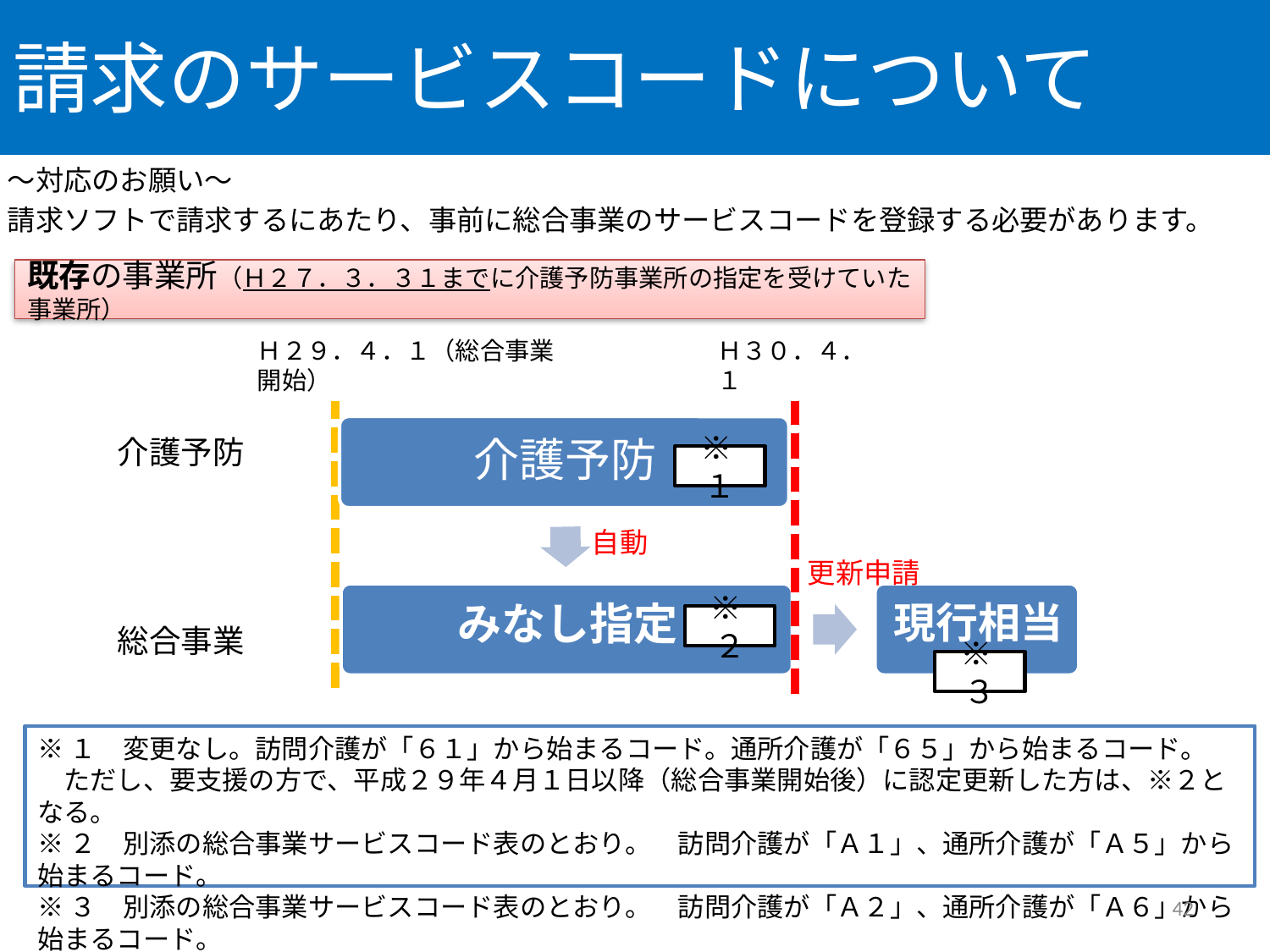

# 請求のサービスコードについて
～対応のお願い～
請求ソフトで請求するにあたり、事前に総合事業のサービスコードを登録する必要があります。
既存の事業所（Ｈ２７．３．３１までに介護予防事業所の指定を受けていた事業所）
Ｈ２９．４．１（総合事業開始）
Ｈ３０．４．１
介護予防

みなし指定

現行相当
介護予防
※１
自動
更新申請
※２
総合事業
※３
※１　変更なし。訪問介護が「６１」から始まるコード。通所介護が「６５」から始まるコード。
　ただし、要支援の方で、平成２９年４月１日以降（総合事業開始後）に認定更新した方は、※２となる。
※２　別添の総合事業サービスコード表のとおり。　訪問介護が「Ａ１」、通所介護が「Ａ５」から始まるコード。
※３　別添の総合事業サービスコード表のとおり。　訪問介護が「Ａ２」、通所介護が「Ａ６」から始まるコード。

42